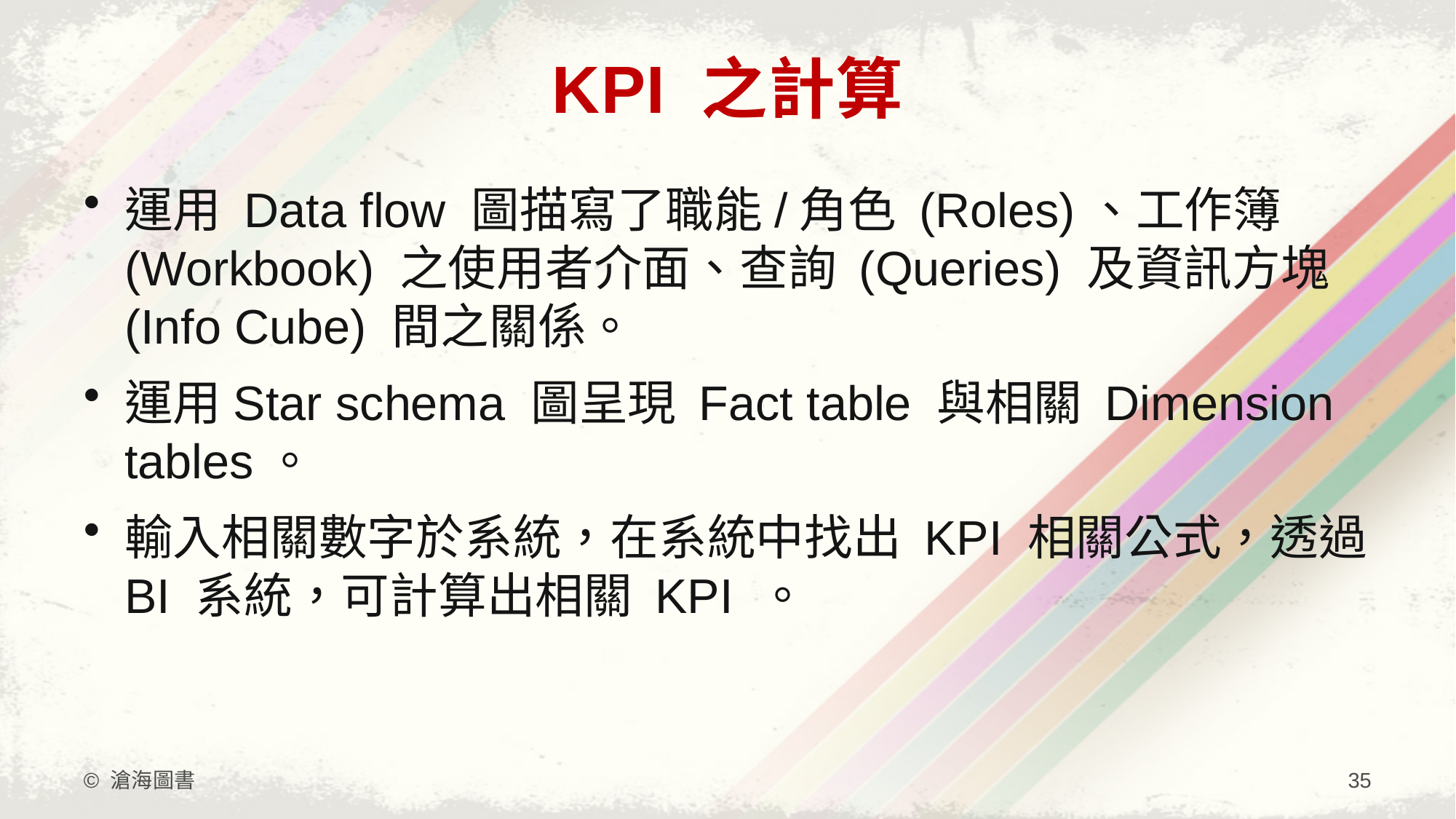

# KPI 之計算
運用 Data flow 圖描寫了職能/角色 (Roles)、工作簿 (Workbook) 之使用者介面、查詢 (Queries) 及資訊方塊(Info Cube) 間之關係。
運用Star schema 圖呈現 Fact table 與相關 Dimension tables。
輸入相關數字於系統，在系統中找出 KPI 相關公式，透過 BI 系統，可計算出相關 KPI 。
© 滄海圖書
35